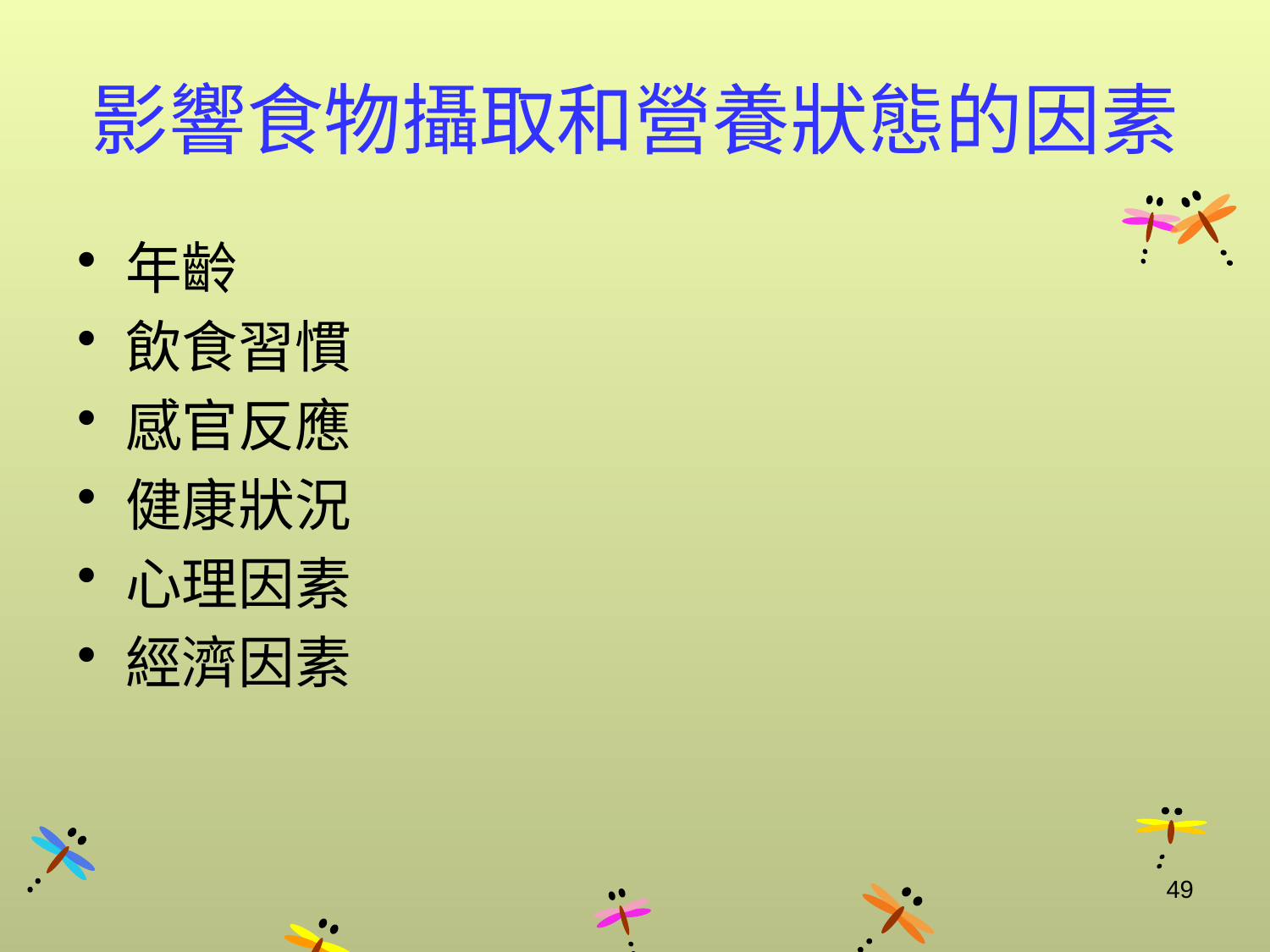

# 影響食物攝取和營養狀態的因素
年齡
飲食習慣
感官反應
健康狀況
心理因素
經濟因素
49